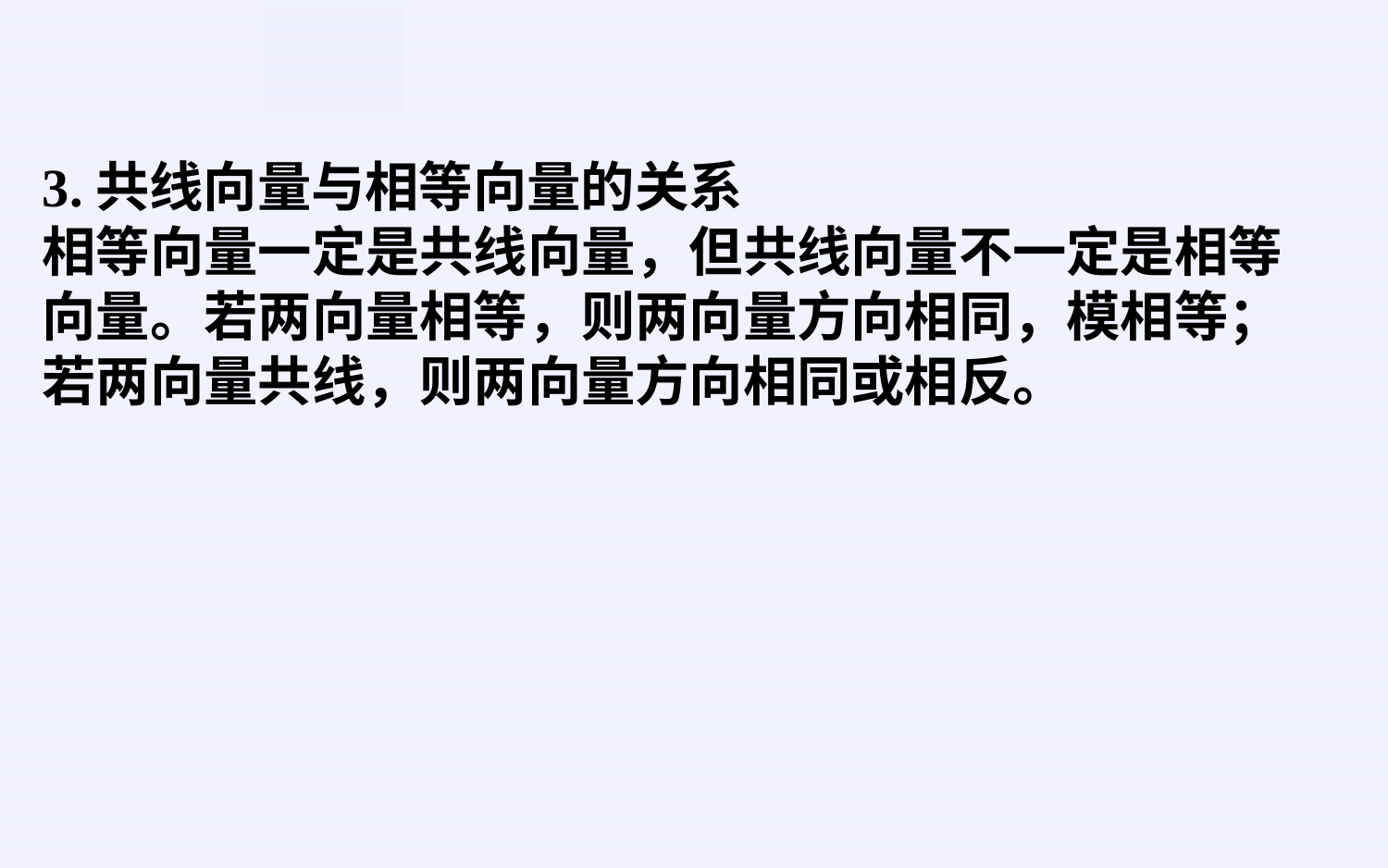

3.共线向量与相等向量的关系
相等向量一定是共线向量，但共线向量不一定是相等向量。若两向量相等，则两向量方向相同，模相等；若两向量共线，则两向量方向相同或相反。